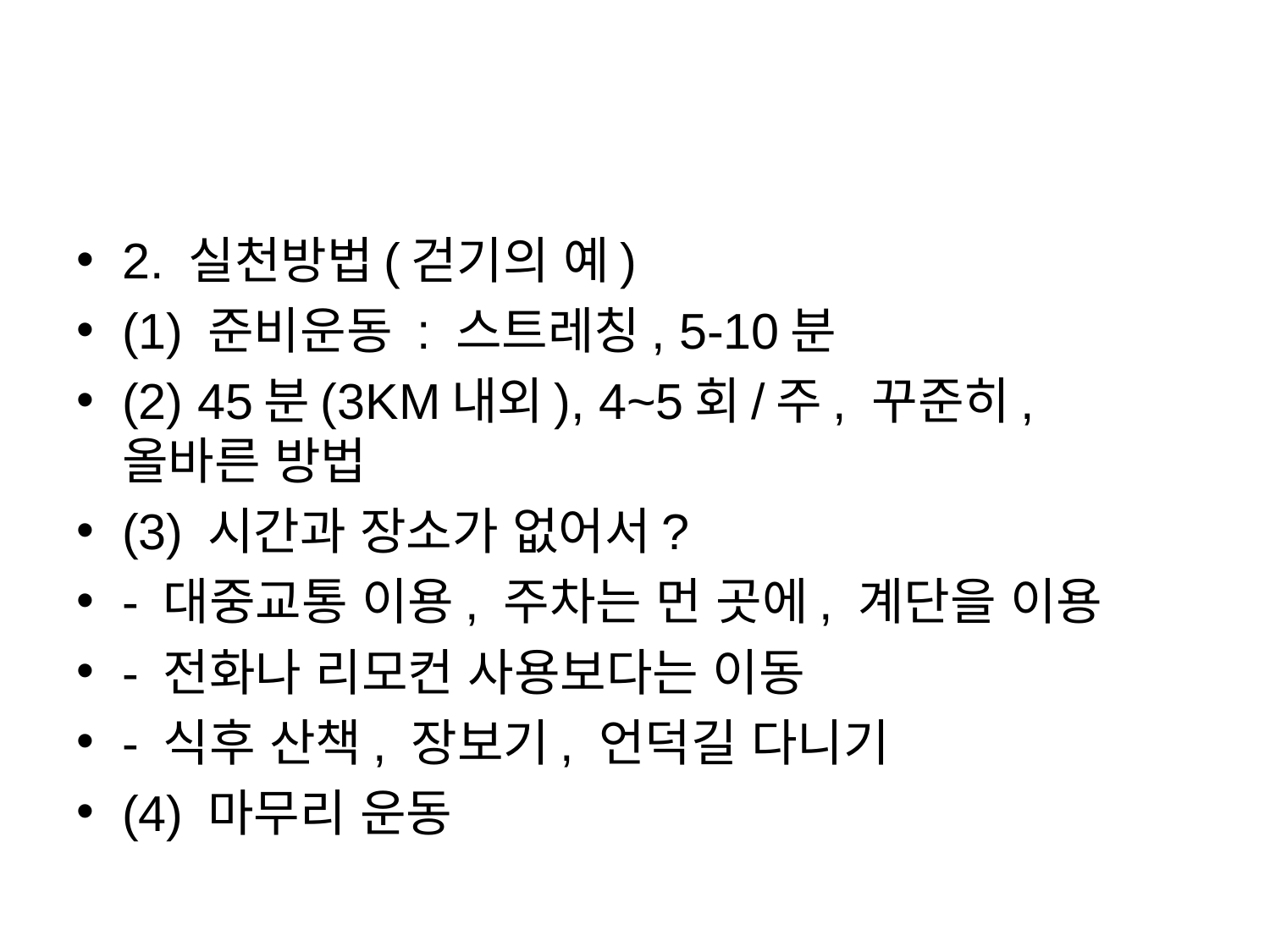

#
2. 실천방법(걷기의 예)
(1) 준비운동 : 스트레칭, 5-10분
(2) 45분(3KM내외), 4~5회/주, 꾸준히, 올바른 방법
(3) 시간과 장소가 없어서?
- 대중교통 이용, 주차는 먼 곳에, 계단을 이용
- 전화나 리모컨 사용보다는 이동
- 식후 산책, 장보기, 언덕길 다니기
(4) 마무리 운동